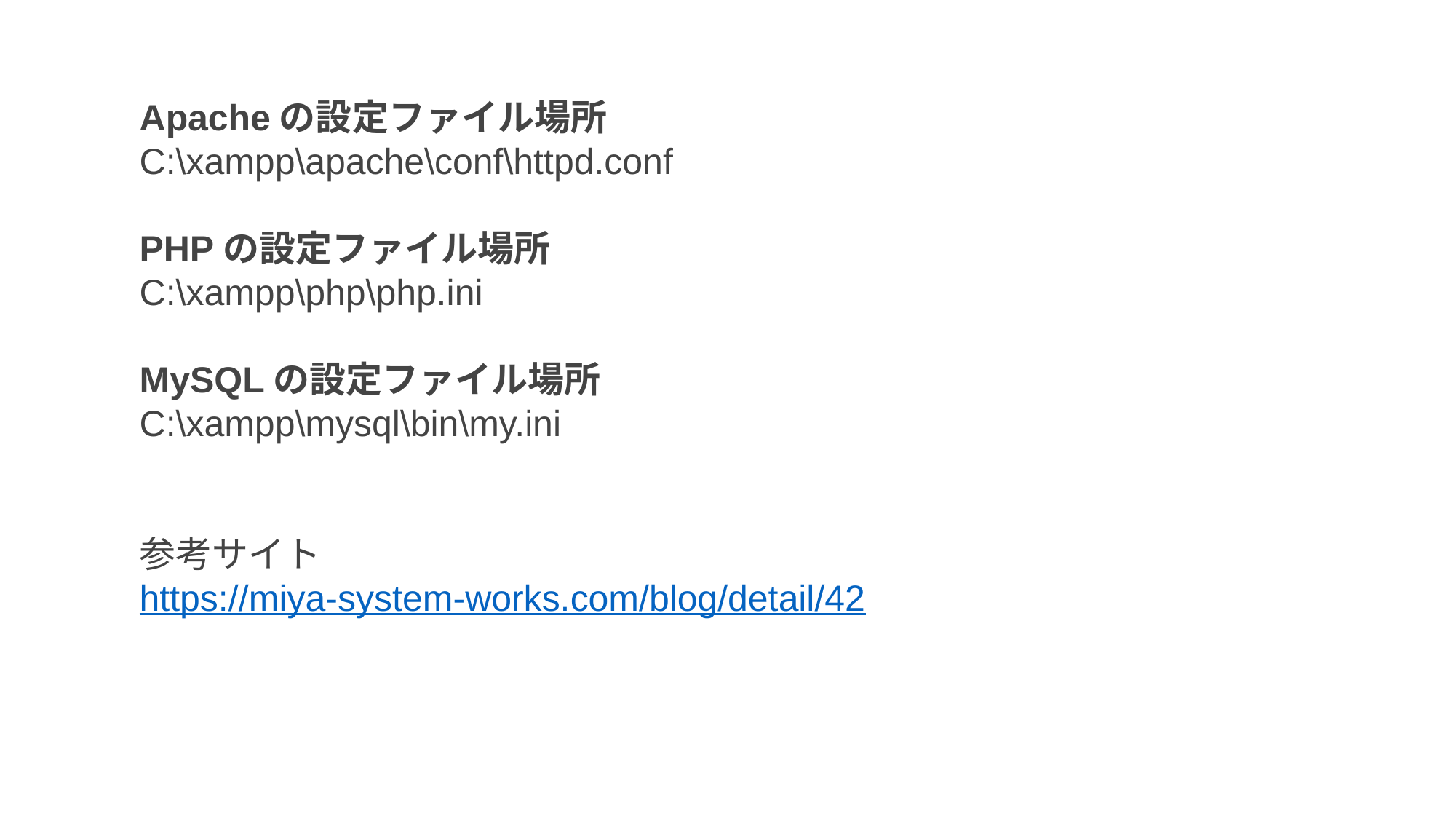

Apacheの設定ファイル場所
C:\xampp\apache\conf\httpd.conf

PHPの設定ファイル場所
C:\xampp\php\php.ini

MySQLの設定ファイル場所
C:\xampp\mysql\bin\my.ini

参考サイト
https://miya-system-works.com/blog/detail/42